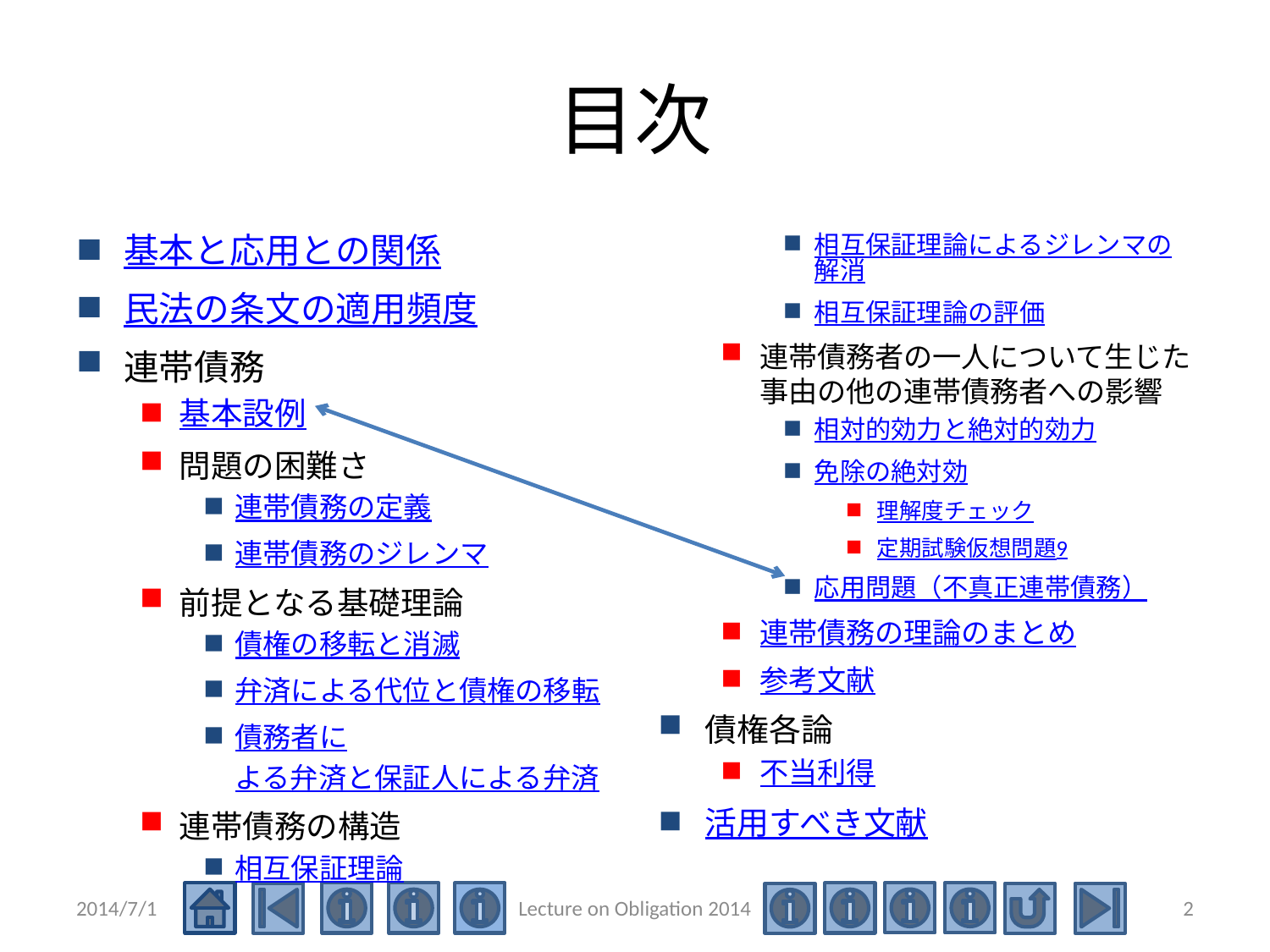

# 目次
基本と応用との関係
民法の条文の適用頻度
連帯債務
基本設例
問題の困難さ
連帯債務の定義
連帯債務のジレンマ
前提となる基礎理論
債権の移転と消滅
弁済による代位と債権の移転
債務者による弁済と保証人による弁済
連帯債務の構造
相互保証理論
相互保証理論によるジレンマの解消
相互保証理論の評価
連帯債務者の一人について生じた事由の他の連帯債務者への影響
相対的効力と絶対的効力
免除の絶対効
理解度チェック
定期試験仮想問題9
応用問題（不真正連帯債務）
連帯債務の理論のまとめ
参考文献
債権各論
不当利得
活用すべき文献

2014/7/1
Lecture on Obligation 2014
2